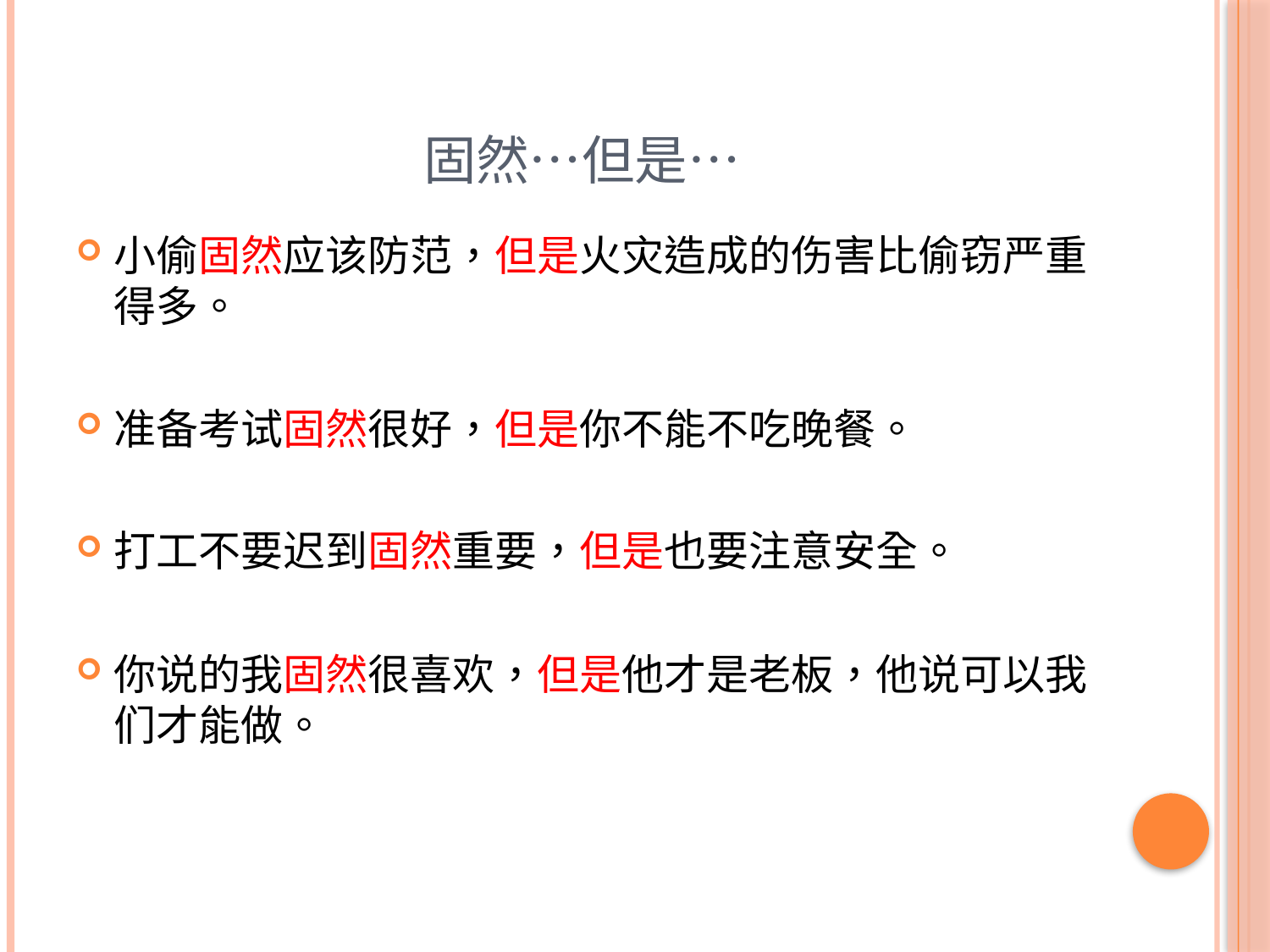

# 固然…但是…
小偷固然应该防范，但是火灾造成的伤害比偷窃严重得多。

准备考试固然很好，但是你不能不吃晚餐。

打工不要迟到固然重要，但是也要注意安全。

你说的我固然很喜欢，但是他才是老板，他说可以我们才能做。